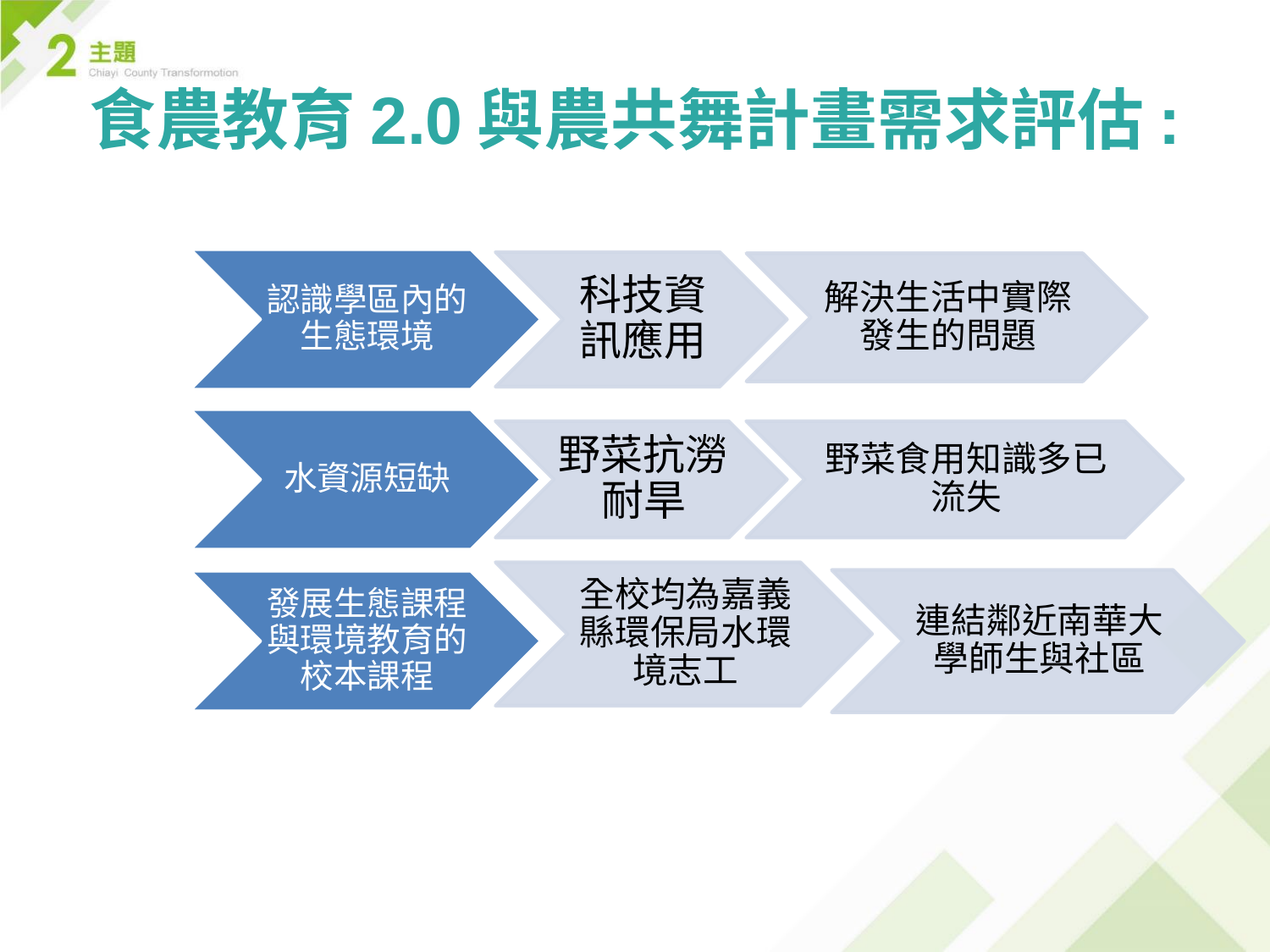

# 食農教育2.0與農共舞計畫需求評估:
認識學區內的生態環境
科技資訊應用
解決生活中實際發生的問題
水資源短缺
野菜抗澇耐旱
野菜食用知識多已流失
發展生態課程與環境教育的校本課程
全校均為嘉義縣環保局水環境志工
連結鄰近南華大學師生與社區